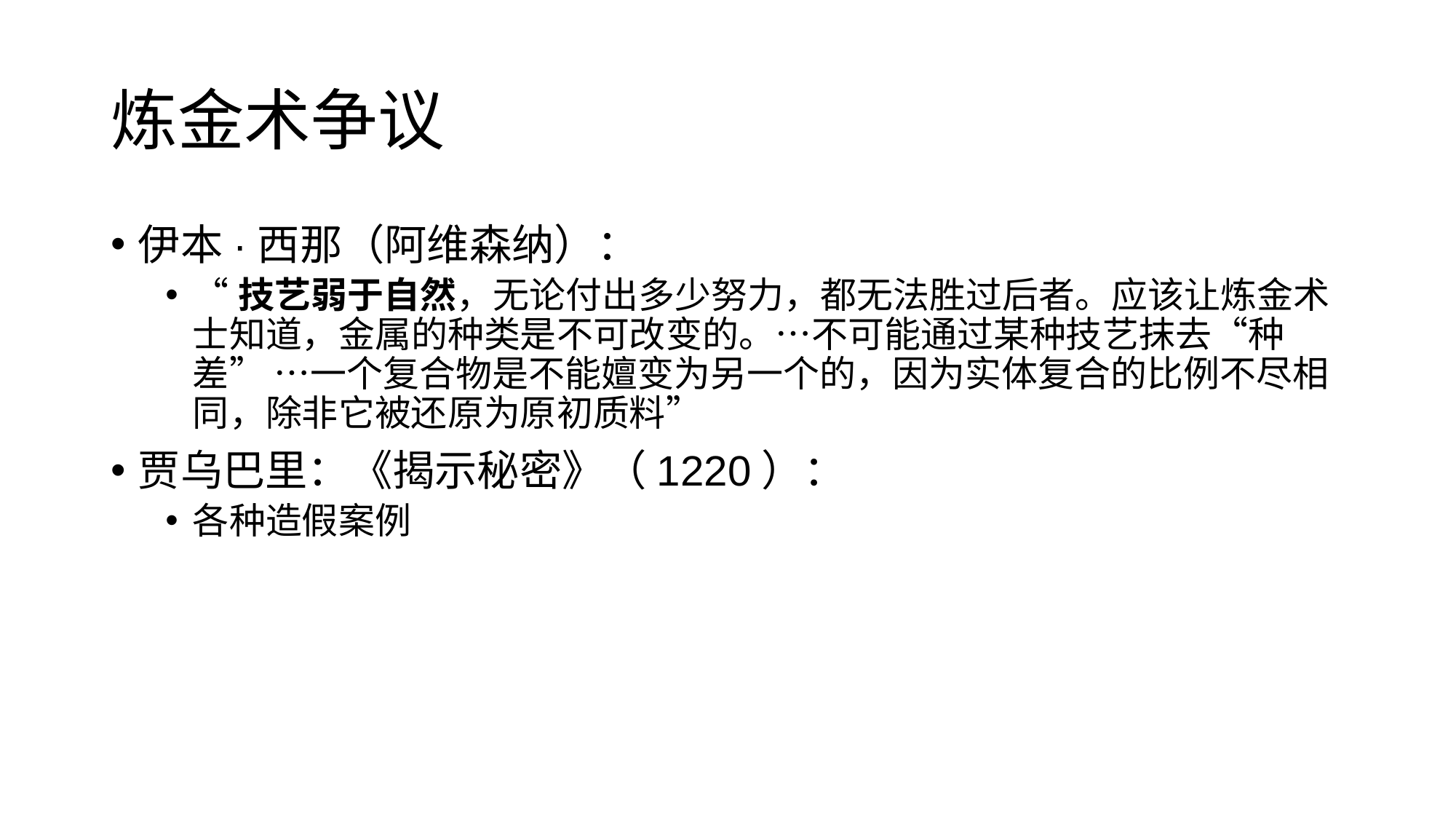

# 炼金术争议
伊本·西那（阿维森纳）：
“技艺弱于自然，无论付出多少努力，都无法胜过后者。应该让炼金术士知道，金属的种类是不可改变的。…不可能通过某种技艺抹去“种差” …一个复合物是不能嬗变为另一个的，因为实体复合的比例不尽相同，除非它被还原为原初质料”
贾乌巴里：《揭示秘密》（1220）：
各种造假案例